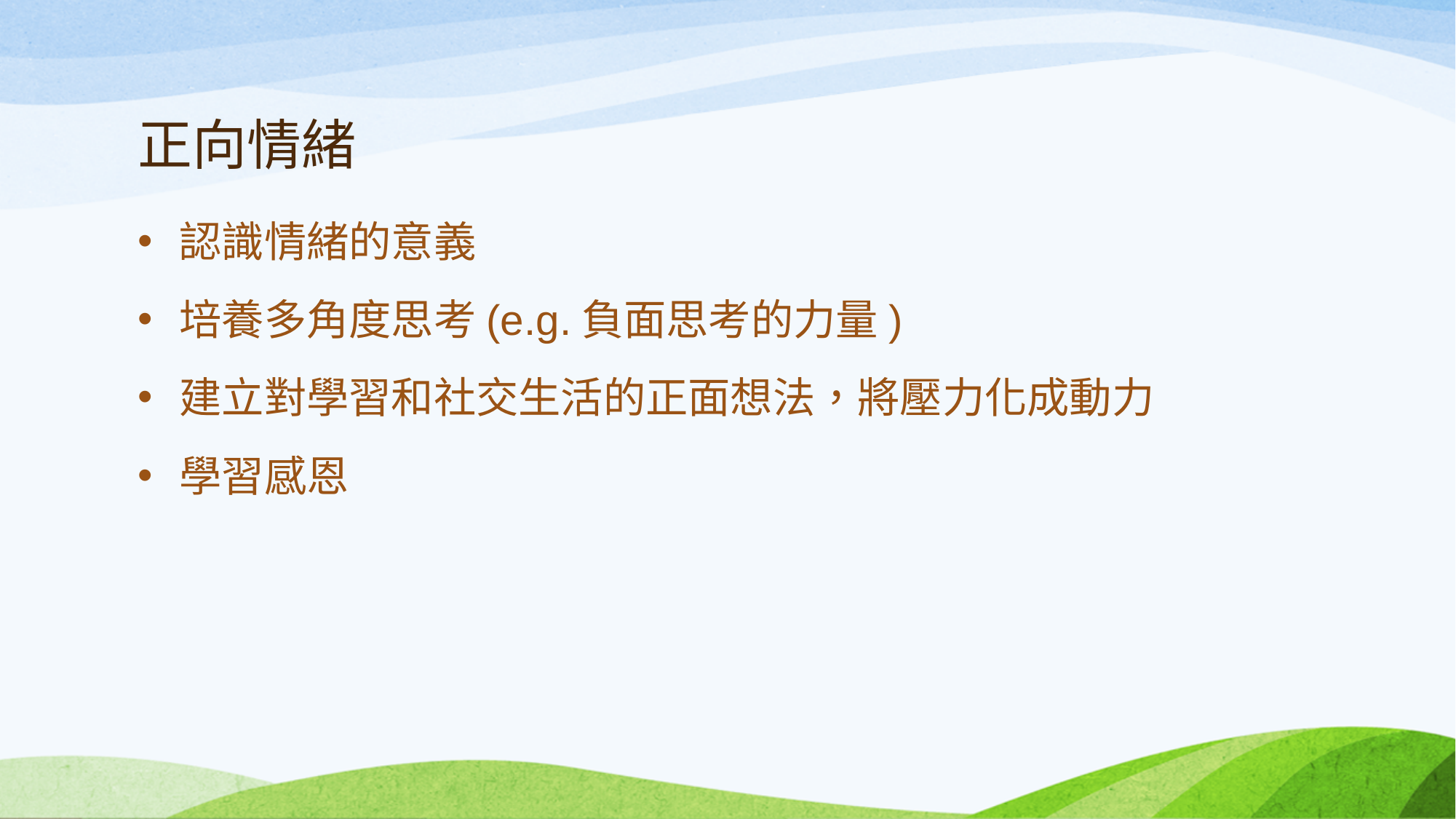

# 正向情緒
認識情緒的意義
培養多角度思考(e.g.負面思考的力量)
建立對學習和社交生活的正面想法，將壓力化成動力
學習感恩